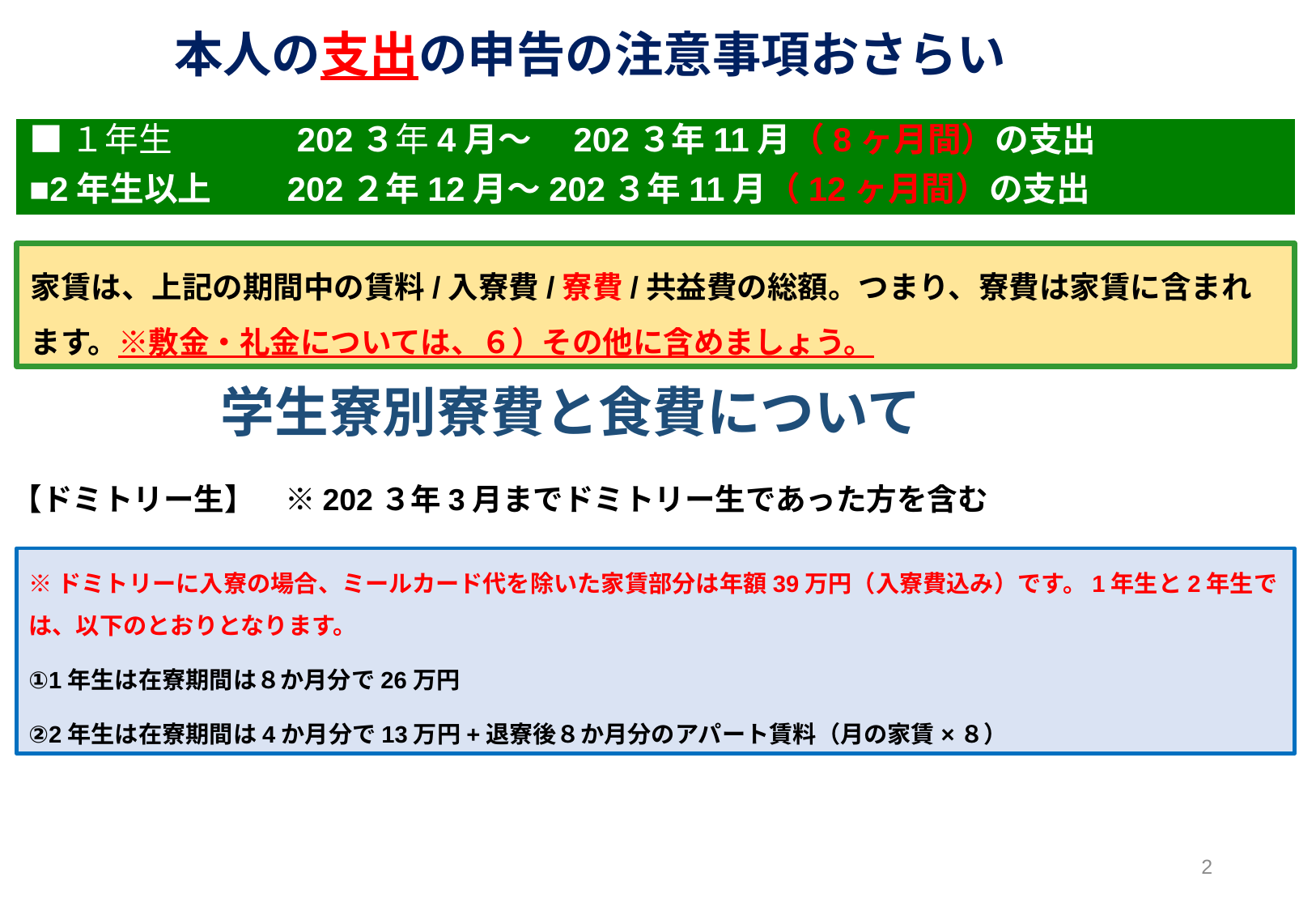

本人の支出の申告の注意事項おさらい
■１年生　　　  202３年4月～　202３年11月（8ヶ月間）の支出
■2年生以上　　202２年12月～202３年11月（12ヶ月間）の支出
家賃は、上記の期間中の賃料/入寮費/寮費/共益費の総額。つまり、寮費は家賃に含まれます。※敷金・礼金については、６）その他に含めましょう。
学生寮別寮費と食費について
【ドミトリー生】　※202３年3月までドミトリー生であった方を含む
※ドミトリーに入寮の場合、ミールカード代を除いた家賃部分は年額39万円（入寮費込み）です。1年生と2年生では、以下のとおりとなります。
①1年生は在寮期間は８か月分で26万円
②2年生は在寮期間は4か月分で13万円+退寮後８か月分のアパート賃料（月の家賃×８）
2